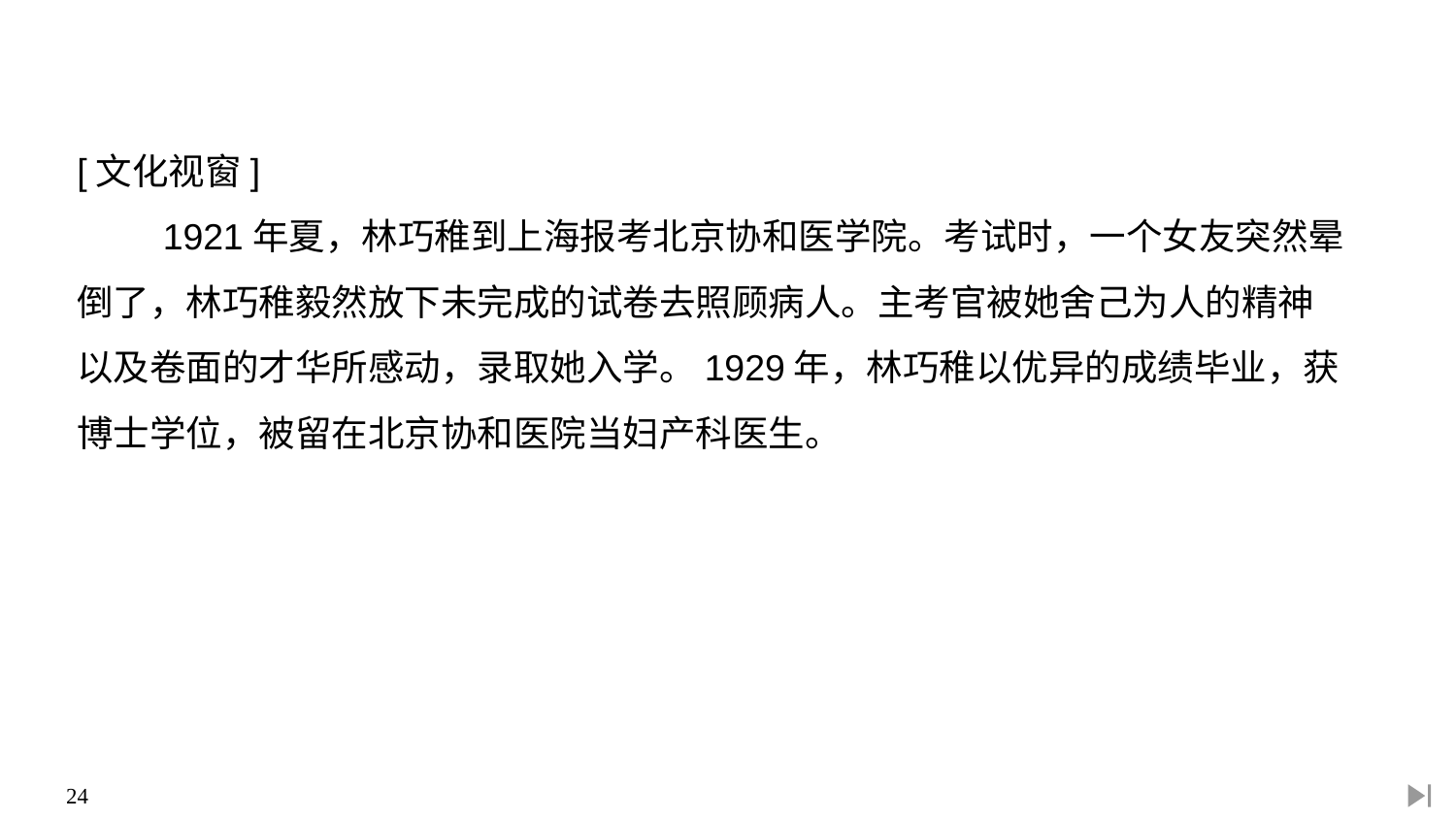

[文化视窗]
1921年夏，林巧稚到上海报考北京协和医学院。考试时，一个女友突然晕倒了，林巧稚毅然放下未完成的试卷去照顾病人。主考官被她舍己为人的精神以及卷面的才华所感动，录取她入学。1929年，林巧稚以优异的成绩毕业，获博士学位，被留在北京协和医院当妇产科医生。